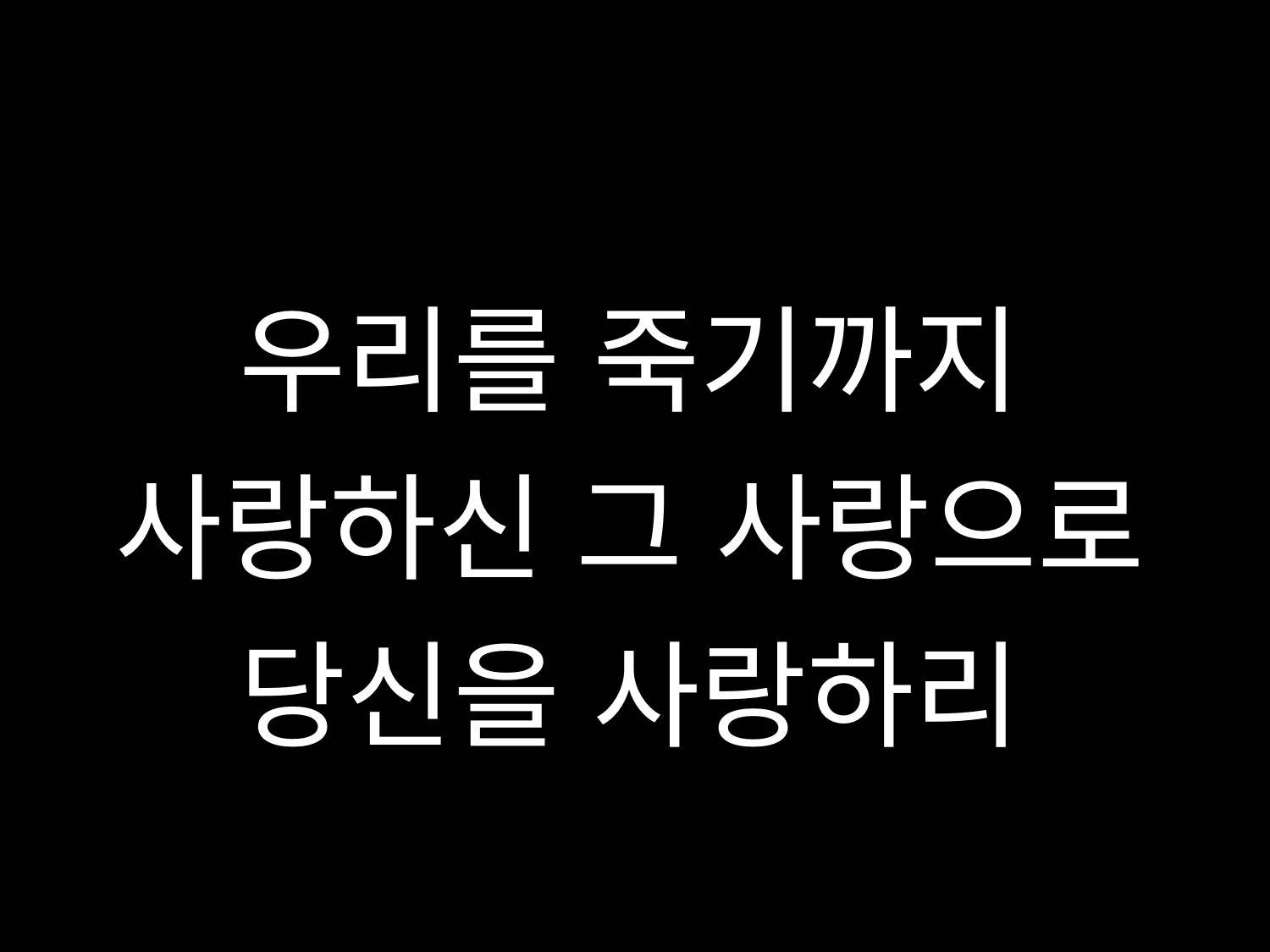

우리를 죽기까지
사랑하신 그 사랑으로
당신을 사랑하리